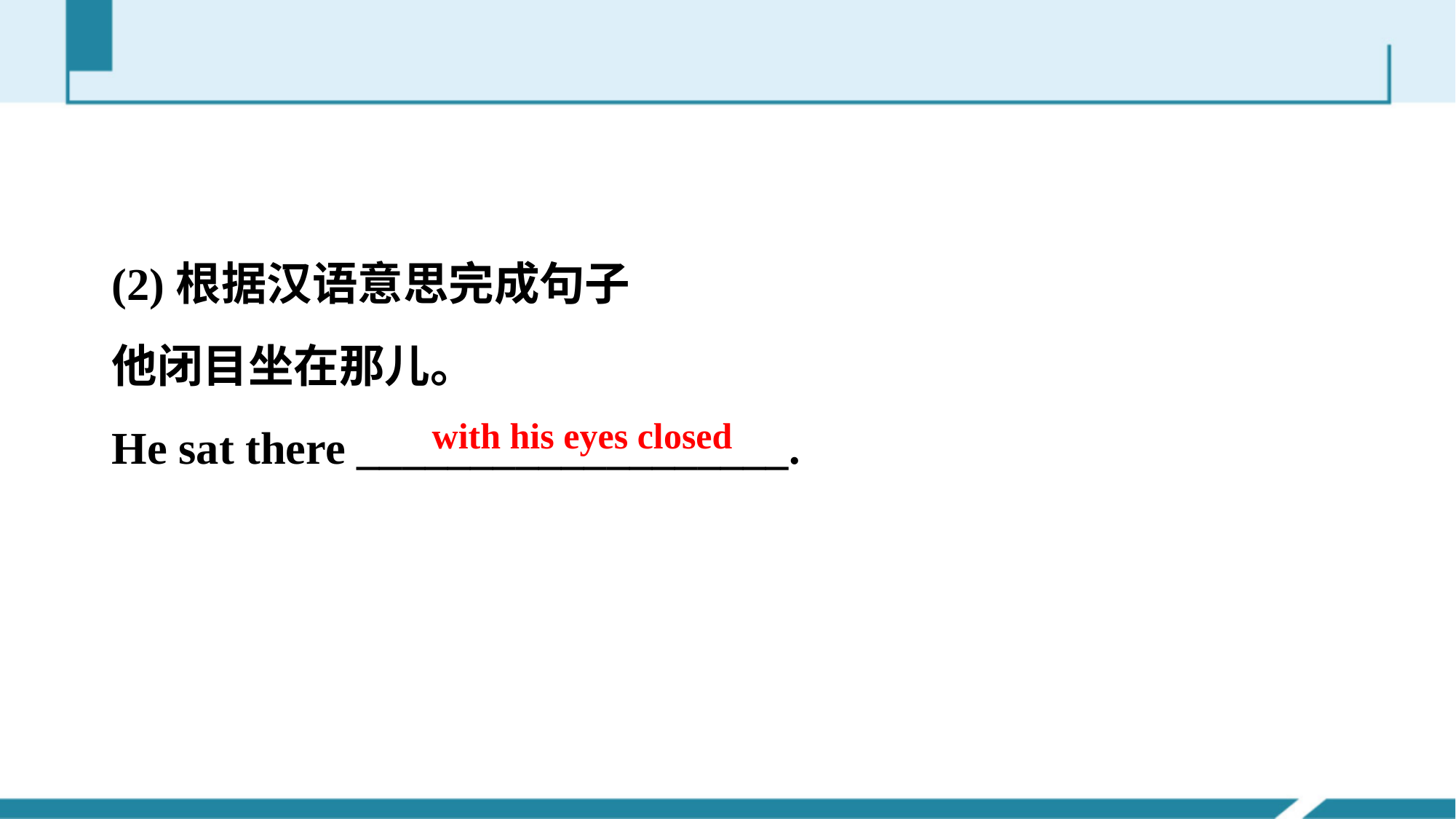

(2)根据汉语意思完成句子
他闭目坐在那儿。
He sat there ___________________.
with his eyes closed